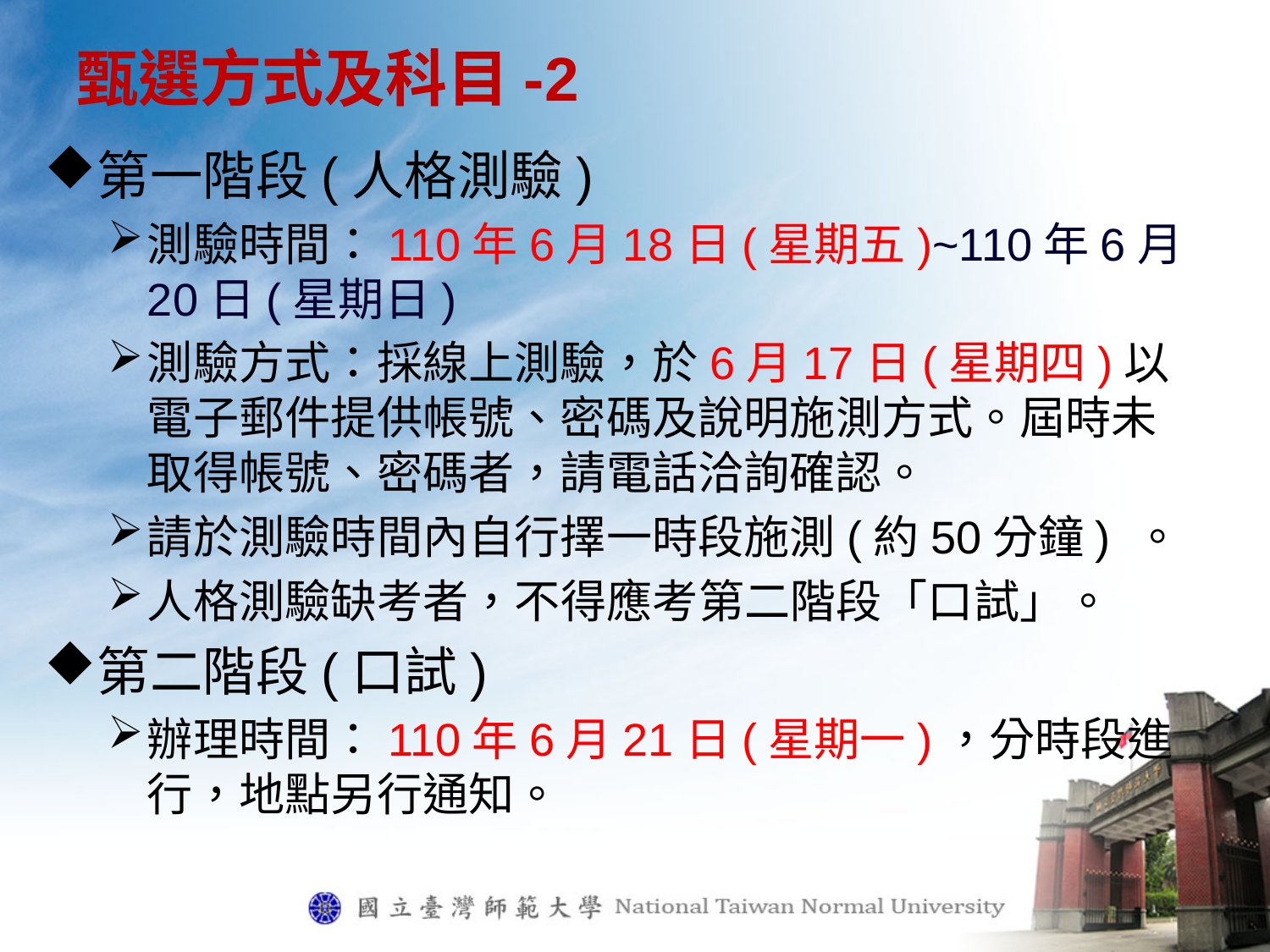

# 甄選方式及科目-2
第一階段(人格測驗)
測驗時間：110年6月18日(星期五)~110年6月20日(星期日)
測驗方式：採線上測驗，於6月17日(星期四)以電子郵件提供帳號、密碼及說明施測方式。屆時未取得帳號、密碼者，請電話洽詢確認。
請於測驗時間內自行擇一時段施測(約50分鐘) 。
人格測驗缺考者，不得應考第二階段「口試」。
第二階段(口試)
辦理時間：110年6月21日(星期一)，分時段進行，地點另行通知。